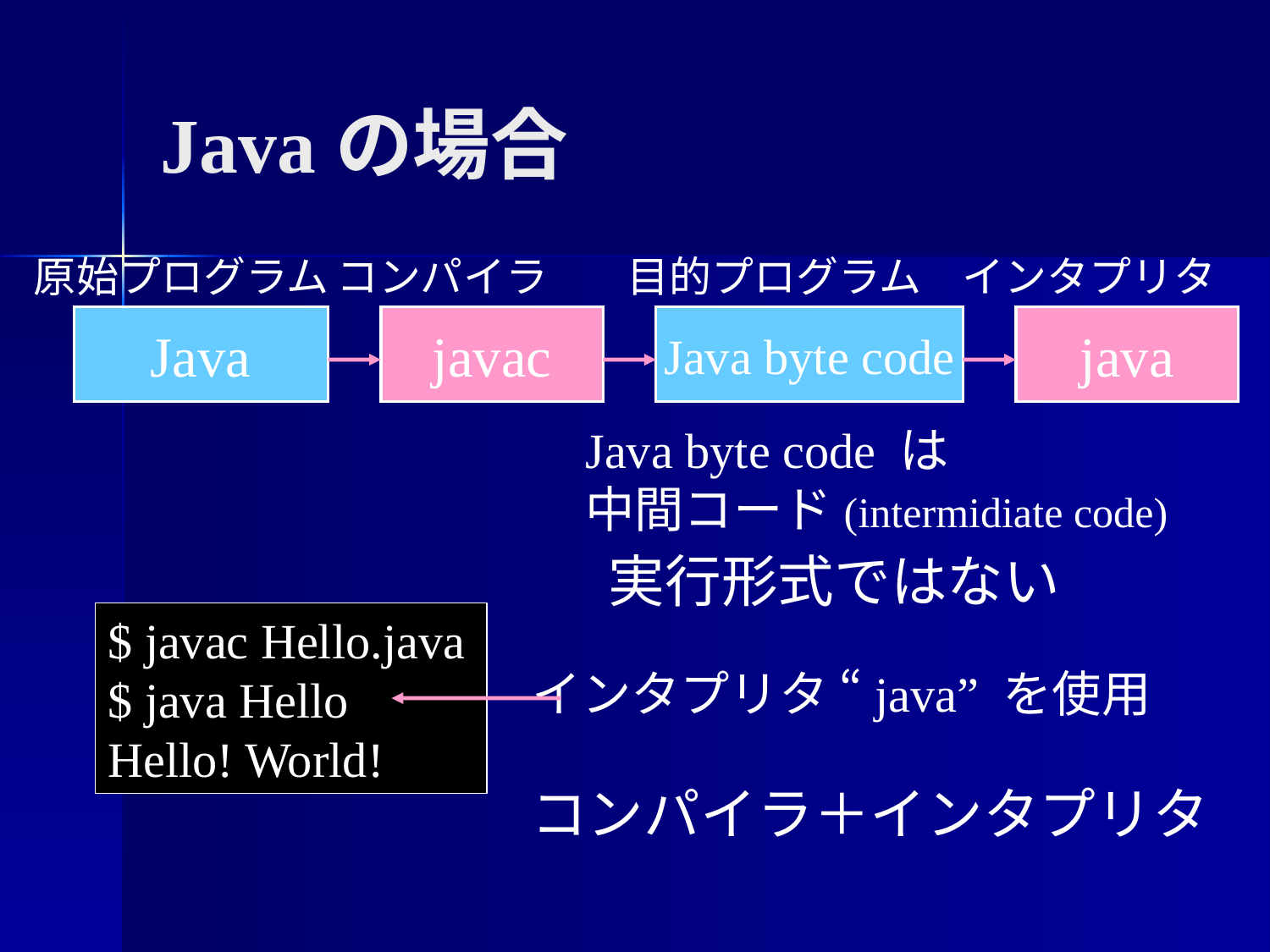

# Javaの場合
原始プログラム
コンパイラ
javac

目的プログラム
Java byte code

インタプリタ
java

Java
Java byte code は
中間コード(intermidiate code)
実行形式ではない
$ javac Hello.java
$ java Hello
Hello! World!
インタプリタ “java” を使用

コンパイラ＋インタプリタ